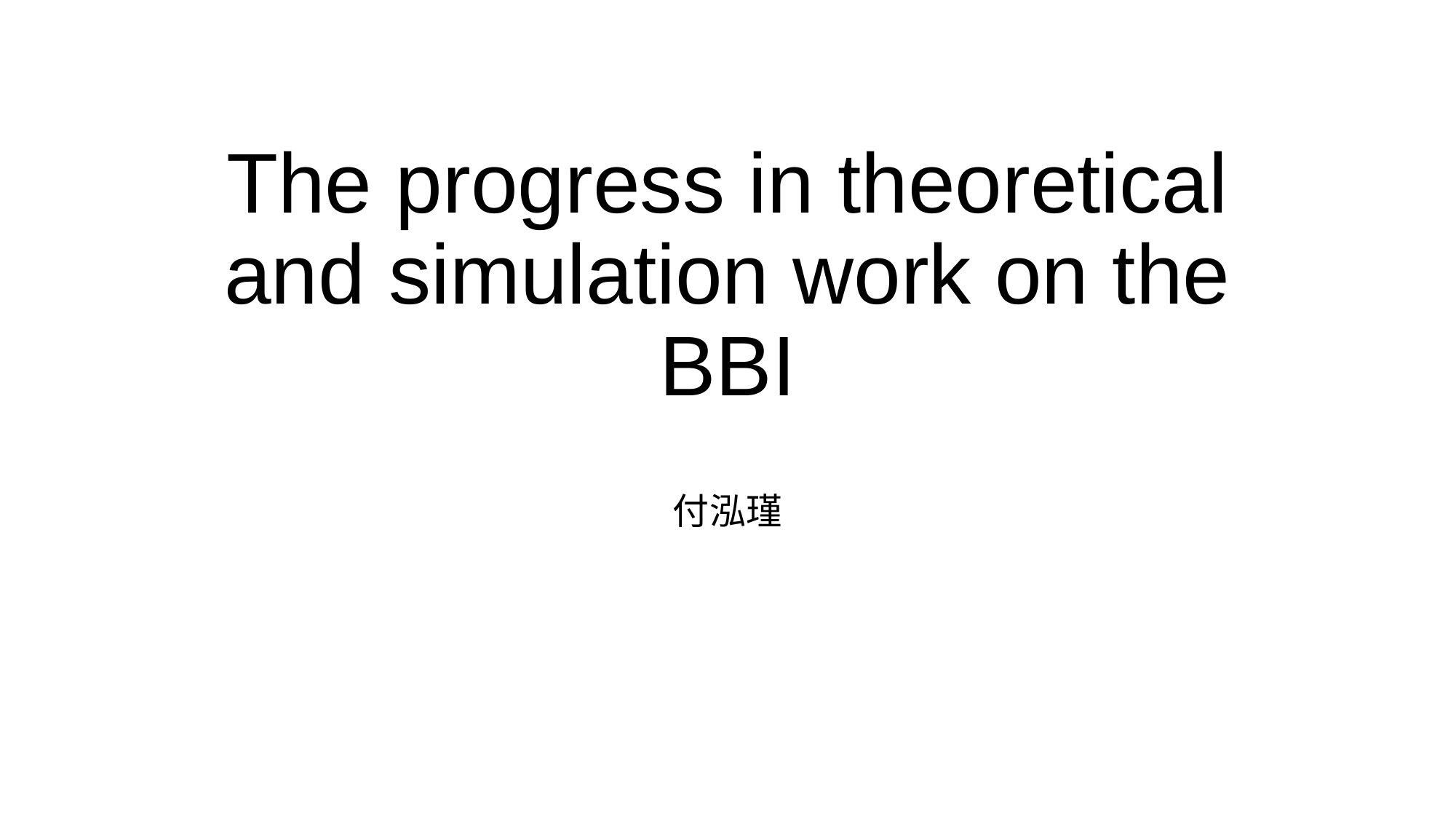

# The progress in theoretical and simulation work on the BBI
付泓瑾